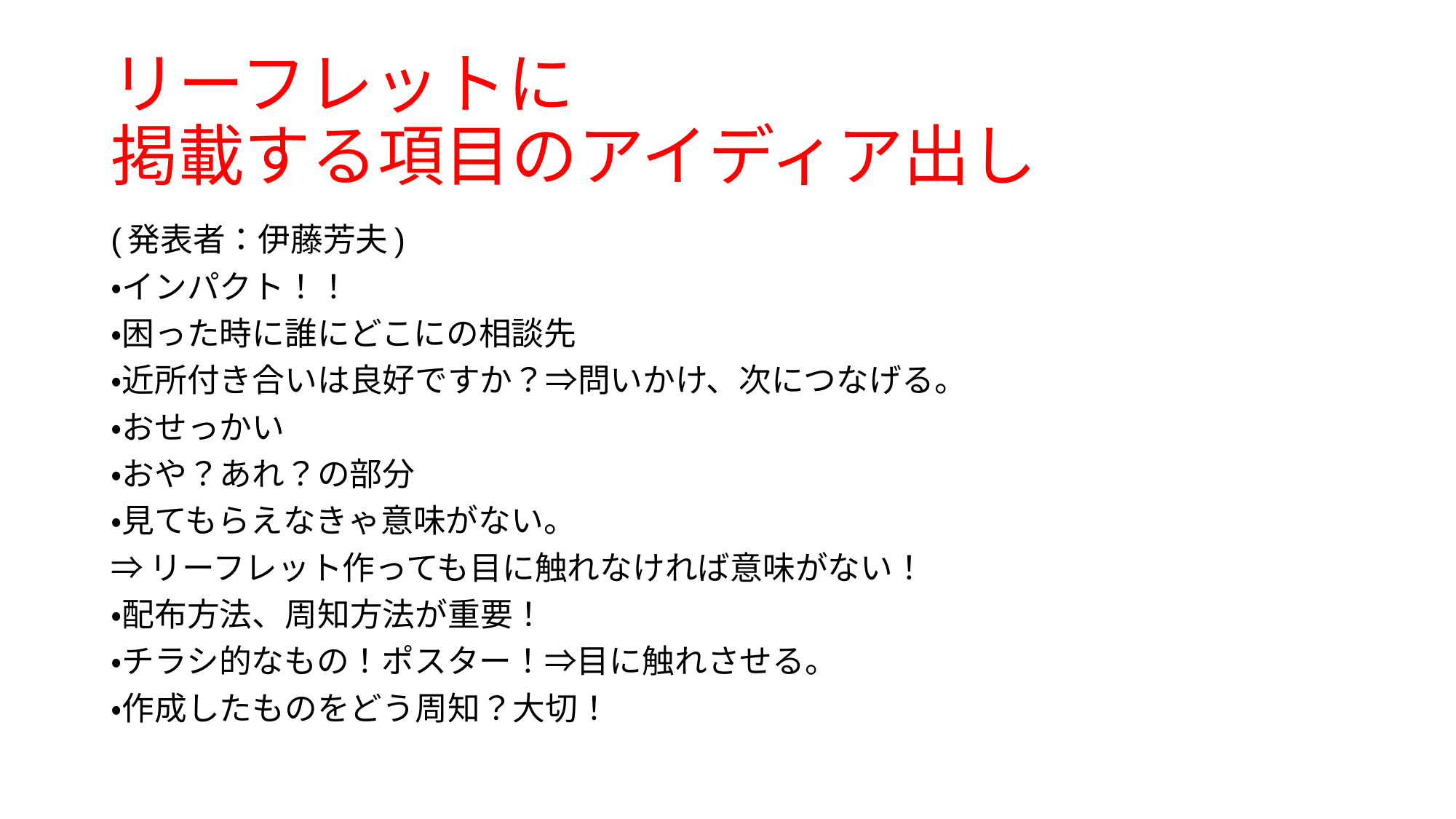

# リーフレットに 掲載する項目のアイディア出し
(発表者：伊藤芳夫)
・インパクト！！
・困った時に誰にどこにの相談先
・近所付き合いは良好ですか？⇒問いかけ、次につなげる。
・おせっかい
・おや？あれ？の部分
・見てもらえなきゃ意味がない。
⇒リーフレット作っても目に触れなければ意味がない！
・配布方法、周知方法が重要！
・チラシ的なもの！ポスター！⇒目に触れさせる。
・作成したものをどう周知？大切！